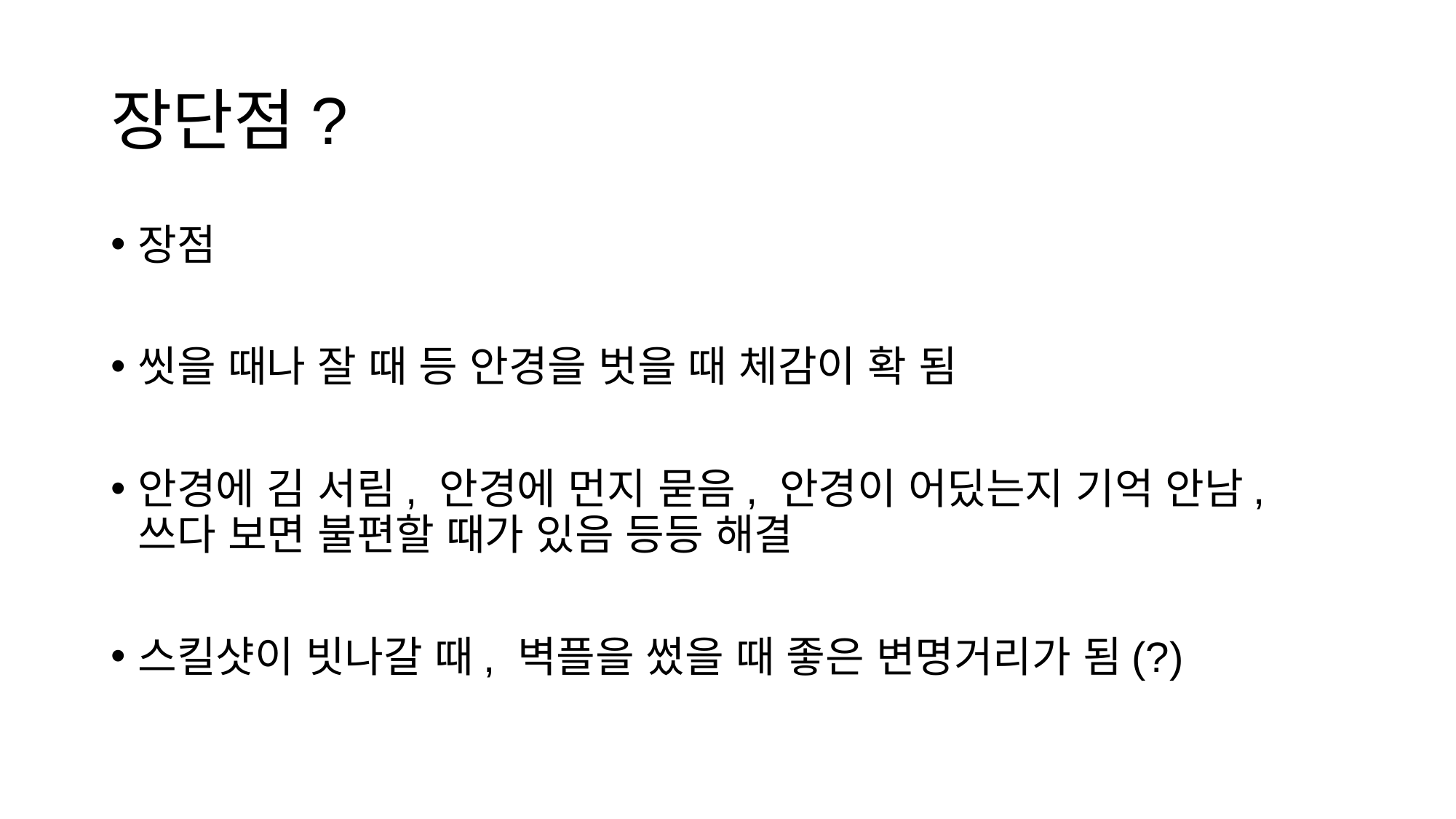

# 장단점?
장점

씻을 때나 잘 때 등 안경을 벗을 때 체감이 확 됨

안경에 김 서림, 안경에 먼지 묻음, 안경이 어딨는지 기억 안남, 쓰다 보면 불편할 때가 있음 등등 해결

스킬샷이 빗나갈 때, 벽플을 썼을 때 좋은 변명거리가 됨(?)